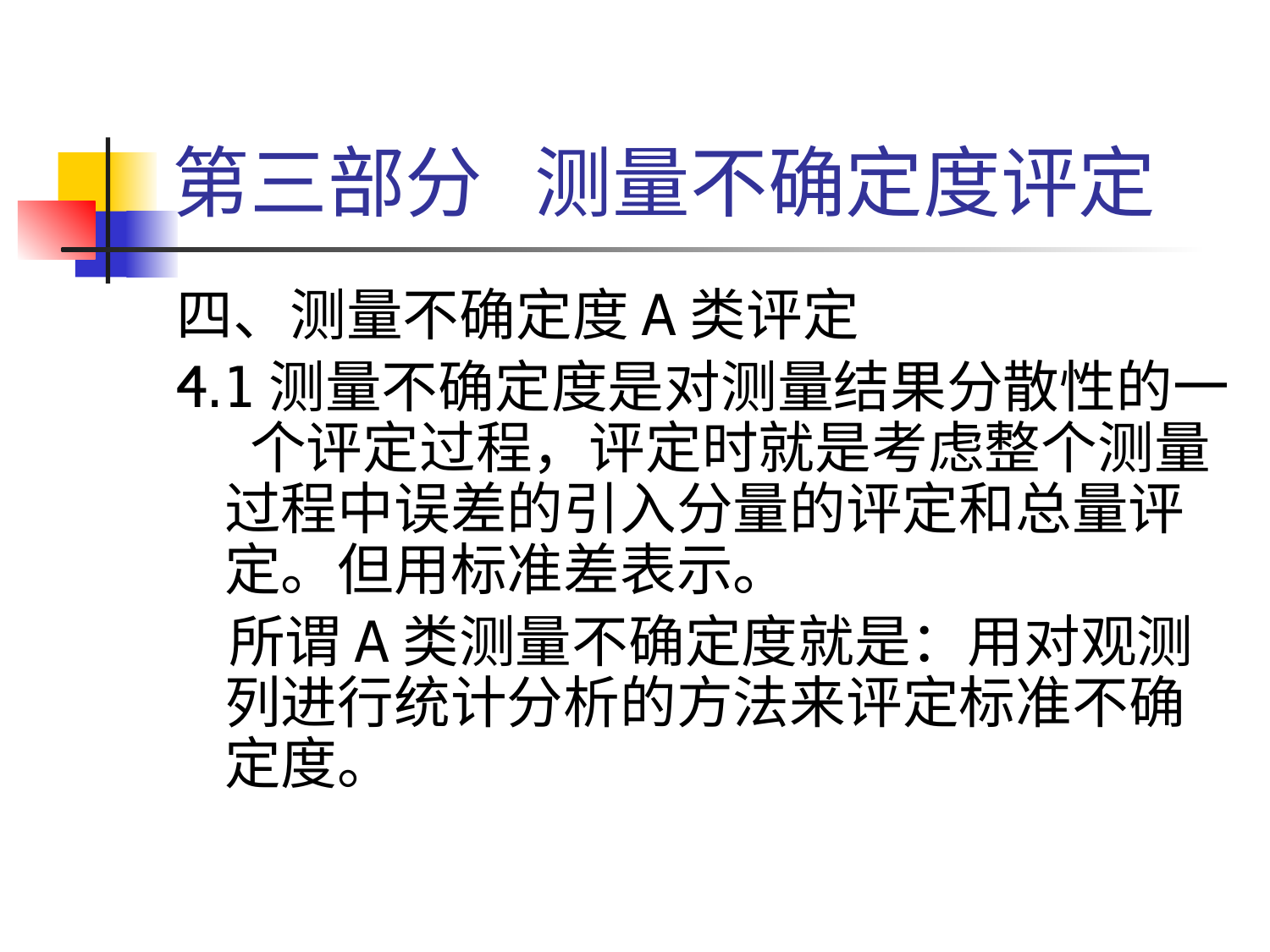

# 第三部分   测量不确定度评定
四、测量不确定度A类评定
4.1测量不确定度是对测量结果分散性的一   个评定过程，评定时就是考虑整个测量过程中误差的引入分量的评定和总量评定。但用标准差表示。
   所谓A类测量不确定度就是：用对观测列进行统计分析的方法来评定标准不确定度。